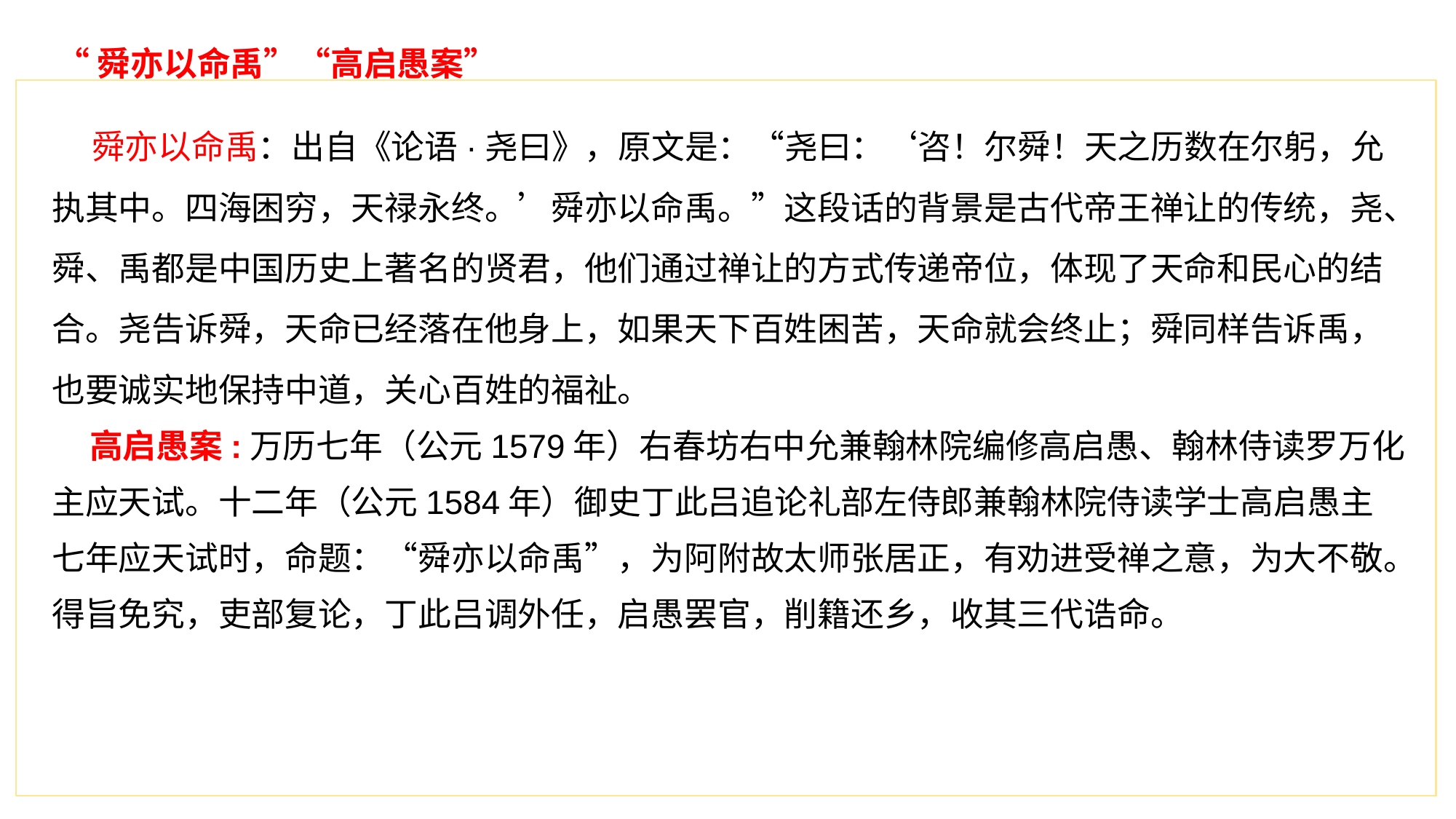

“舜亦以命禹”“高启愚案”

    舜亦以命禹：出自《论语·尧曰》，原文是：“尧曰：‘咨！尔舜！天之历数在尔躬，允执其中。四海困穷，天禄永终。’舜亦以命禹。”这段话的背景是古代帝王禅让的传统，尧、舜、禹都是中国历史上著名的贤君，他们通过禅让的方式传递帝位，体现了天命和民心的结合。尧告诉舜，天命已经落在他身上，如果天下百姓困苦，天命就会终止；舜同样告诉禹，也要诚实地保持中道，关心百姓的福祉。
    高启愚案:万历七年（公元1579年）右春坊右中允兼翰林院编修高启愚、翰林侍读罗万化主应天试。十二年（公元1584年）御史丁此吕追论礼部左侍郎兼翰林院侍读学士高启愚主七年应天试时，命题：“舜亦以命禹”，为阿附故太师张居正，有劝进受禅之意，为大不敬。得旨免究，吏部复论，丁此吕调外任，启愚罢官，削籍还乡，收其三代诰命。